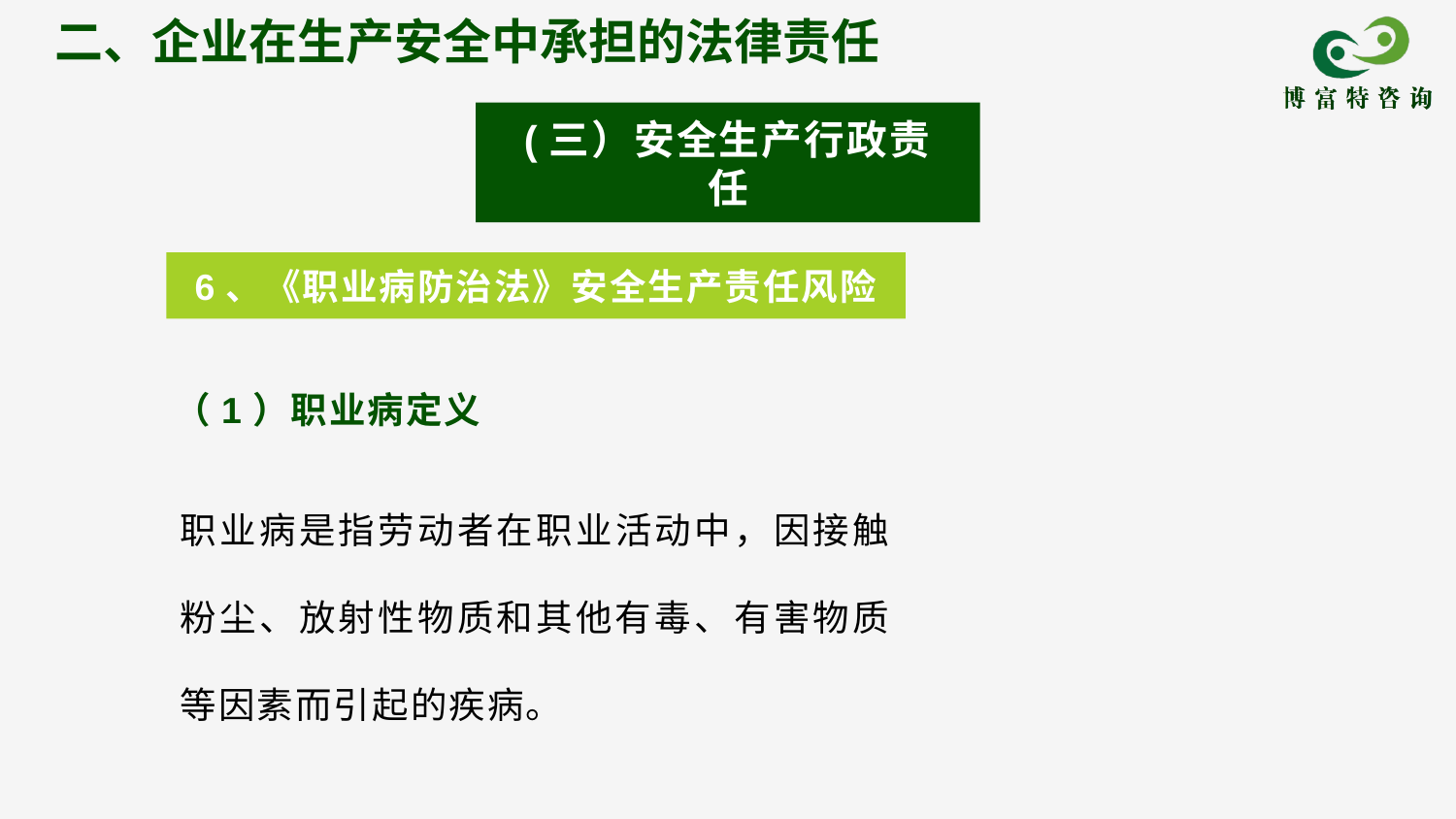

二、企业在生产安全中承担的法律责任
(三）安全生产行政责任
6、《职业病防治法》安全生产责任风险
（1）职业病定义
职业病是指劳动者在职业活动中，因接触粉尘、放射性物质和其他有毒、有害物质等因素而引起的疾病。